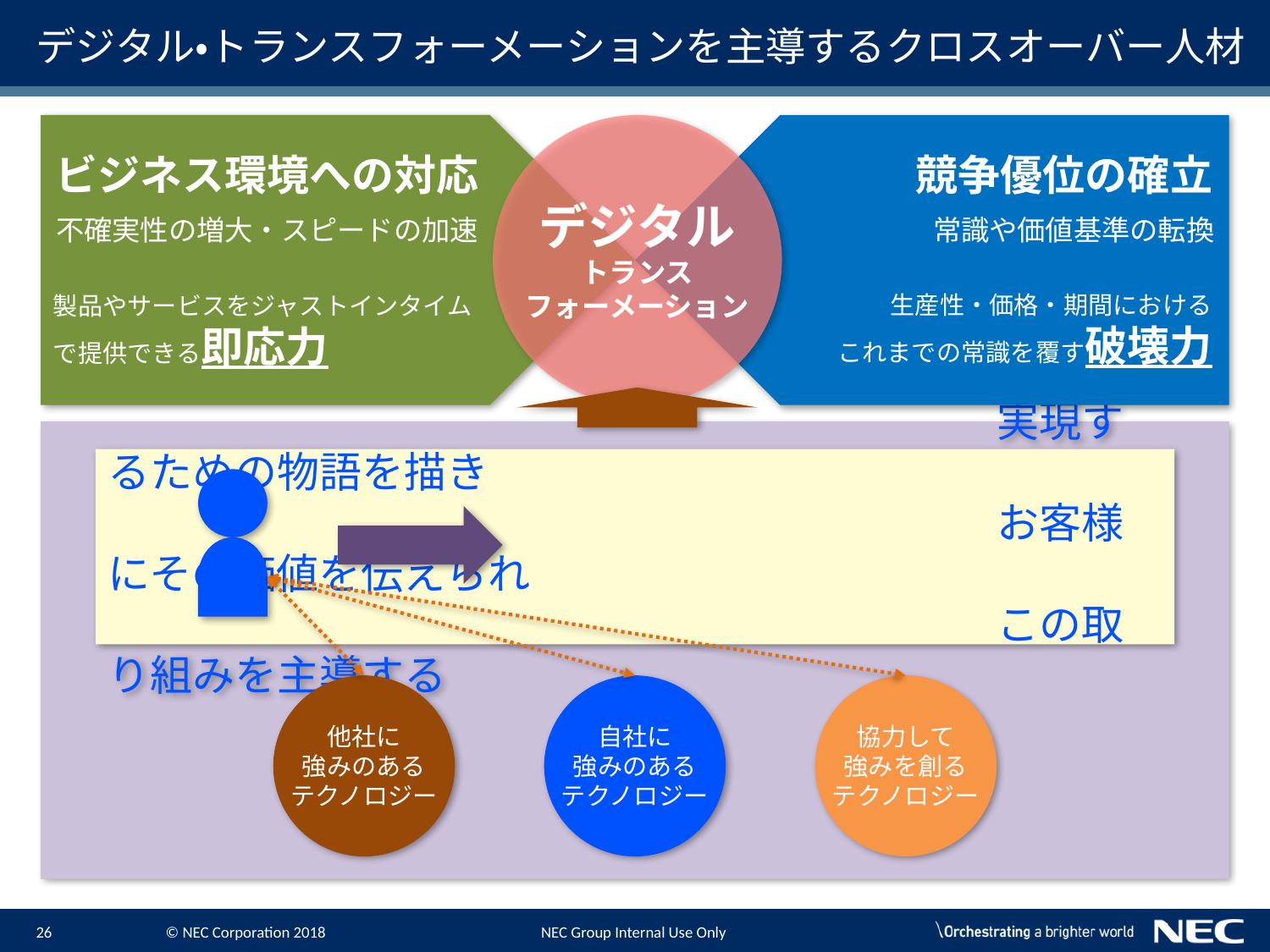

# デジタル・トランスフォーメーションを主導するクロスオーバー人材

ビジネス環境への対応
競争優位の確立
デジタル
トランス
フォーメーション
常識や価値基準の転換
不確実性の増大・スピードの加速
生産性・価格・期間における
これまでの常識を覆す破壊力
製品やサービスをジャストインタイムで提供できる即応力

							実現するための物語を描き
							お客様にその価値を伝えられ
							この取り組みを主導する

他社に
強みのある
テクノロジー
自社に
強みのある
テクノロジー
協力して
強みを創る
テクノロジー